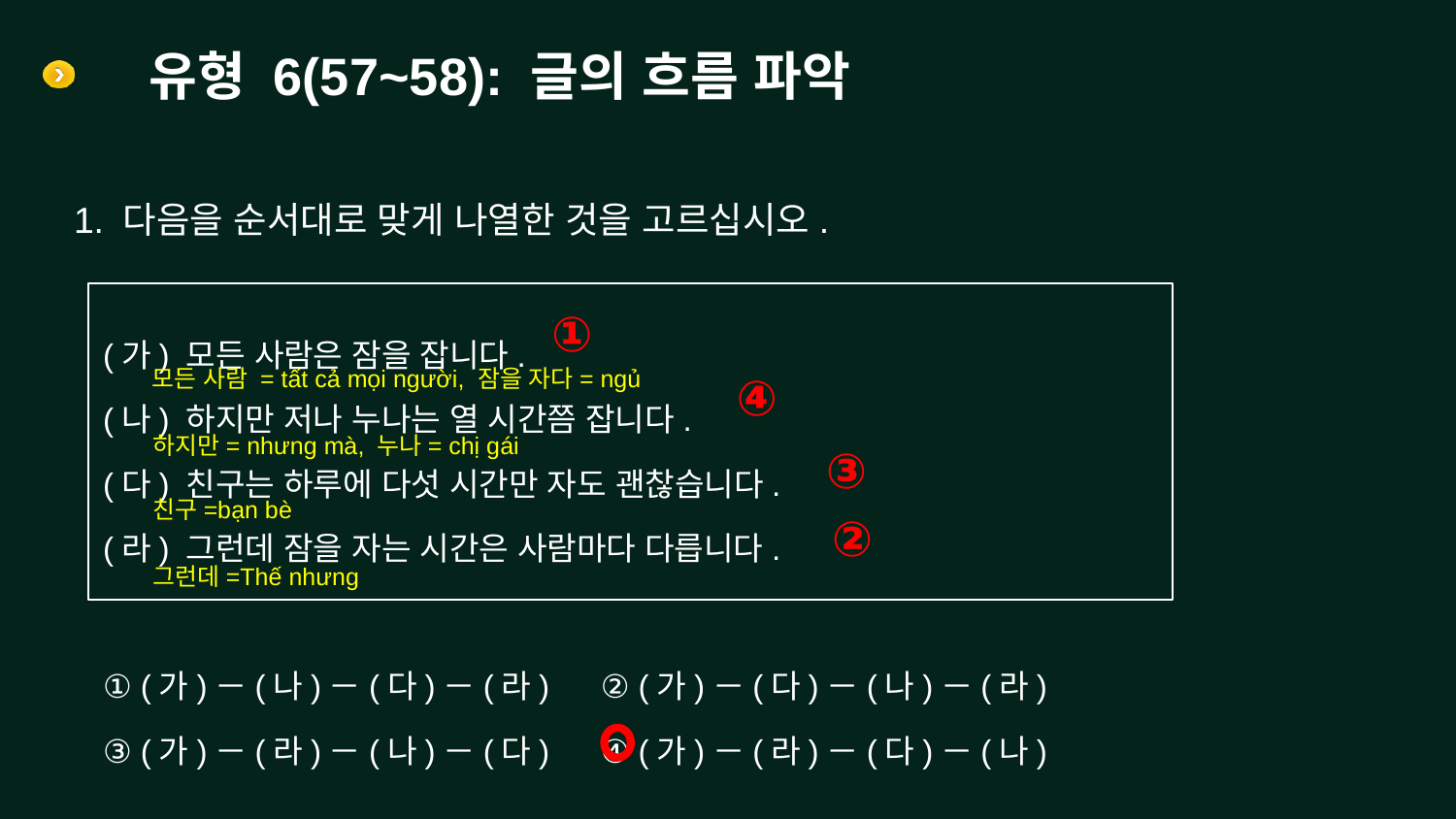

# 유형 6(57~58): 글의 흐름 파악
1. 다음을 순서대로 맞게 나열한 것을 고르십시오.
(가) 모든 사람은 잠을 잡니다.
(나) 하지만 저나 누나는 열 시간쯤 잡니다.
(다) 친구는 하루에 다섯 시간만 자도 괜찮습니다.
(라) 그런데 잠을 자는 시간은 사람마다 다릅니다.
①
모든 사람 = tất cả mọi người, 잠을 자다= ngủ
④
하지만= nhưng mà, 누나= chị gái
③
친구=bạn bè
②
그런데=Thế nhưng
① (가)－(나)－(다)－(라)
③ (가)－(라)－(나)－(다)
② (가)－(다)－(나)－(라)
④ (가)－(라)－(다)－(나)